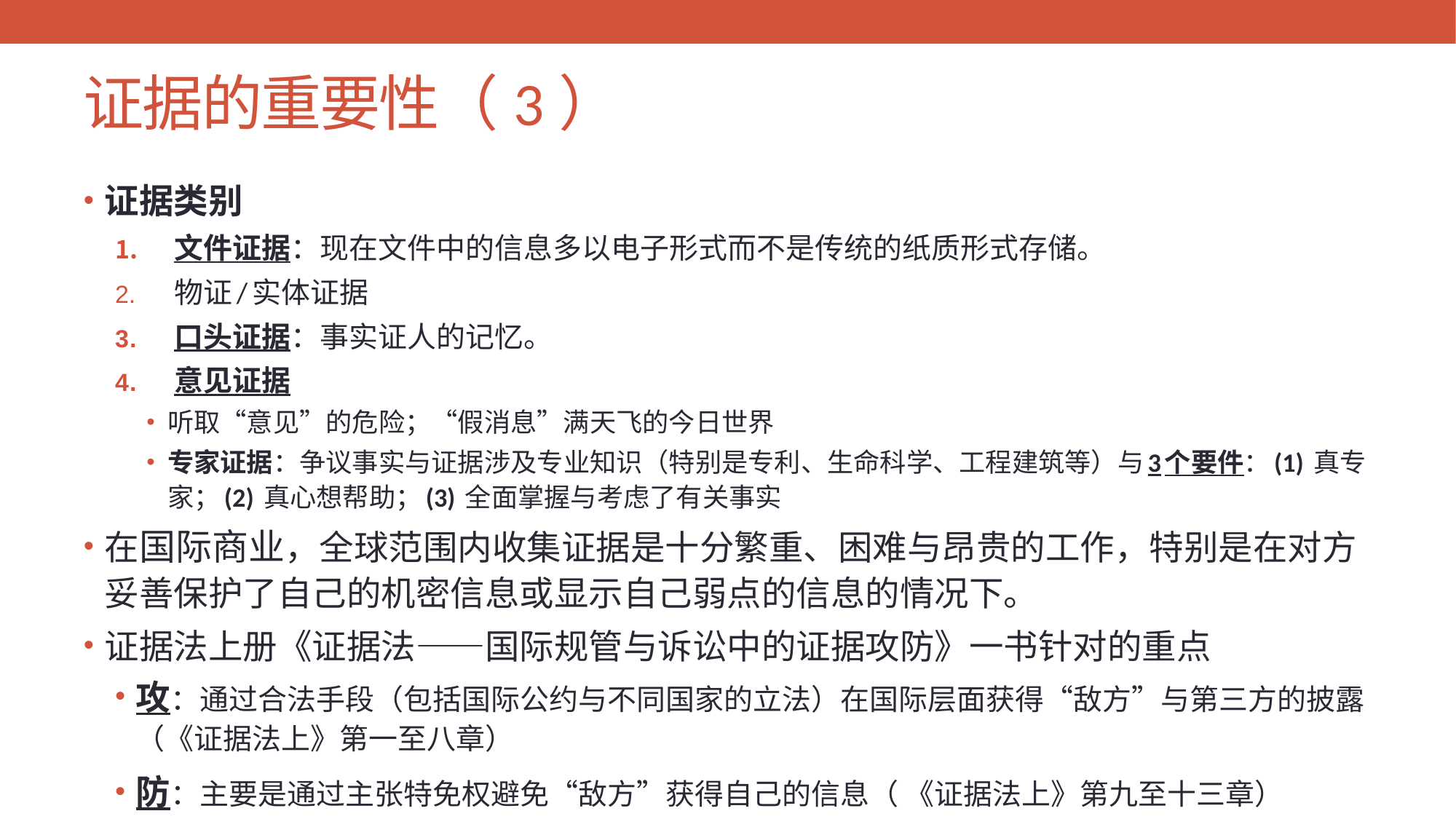

# 证据的重要性（3）
证据类别
文件证据：现在文件中的信息多以电子形式而不是传统的纸质形式存储。
物证/实体证据
口头证据：事实证人的记忆。
意见证据
听取“意见”的危险；“假消息”满天飞的今日世界
专家证据：争议事实与证据涉及专业知识（特别是专利、生命科学、工程建筑等）与3个要件：(1) 真专家；(2) 真心想帮助；(3) 全面掌握与考虑了有关事实
在国际商业，全球范围内收集证据是十分繁重、困难与昂贵的工作，特别是在对方妥善保护了自己的机密信息或显示自己弱点的信息的情况下。
证据法上册《证据法——国际规管与诉讼中的证据攻防》一书针对的重点
攻：通过合法手段（包括国际公约与不同国家的立法）在国际层面获得“敌方”与第三方的披露（《证据法上》第一至八章）
防：主要是通过主张特免权避免“敌方”获得自己的信息（ 《证据法上》第九至十三章）